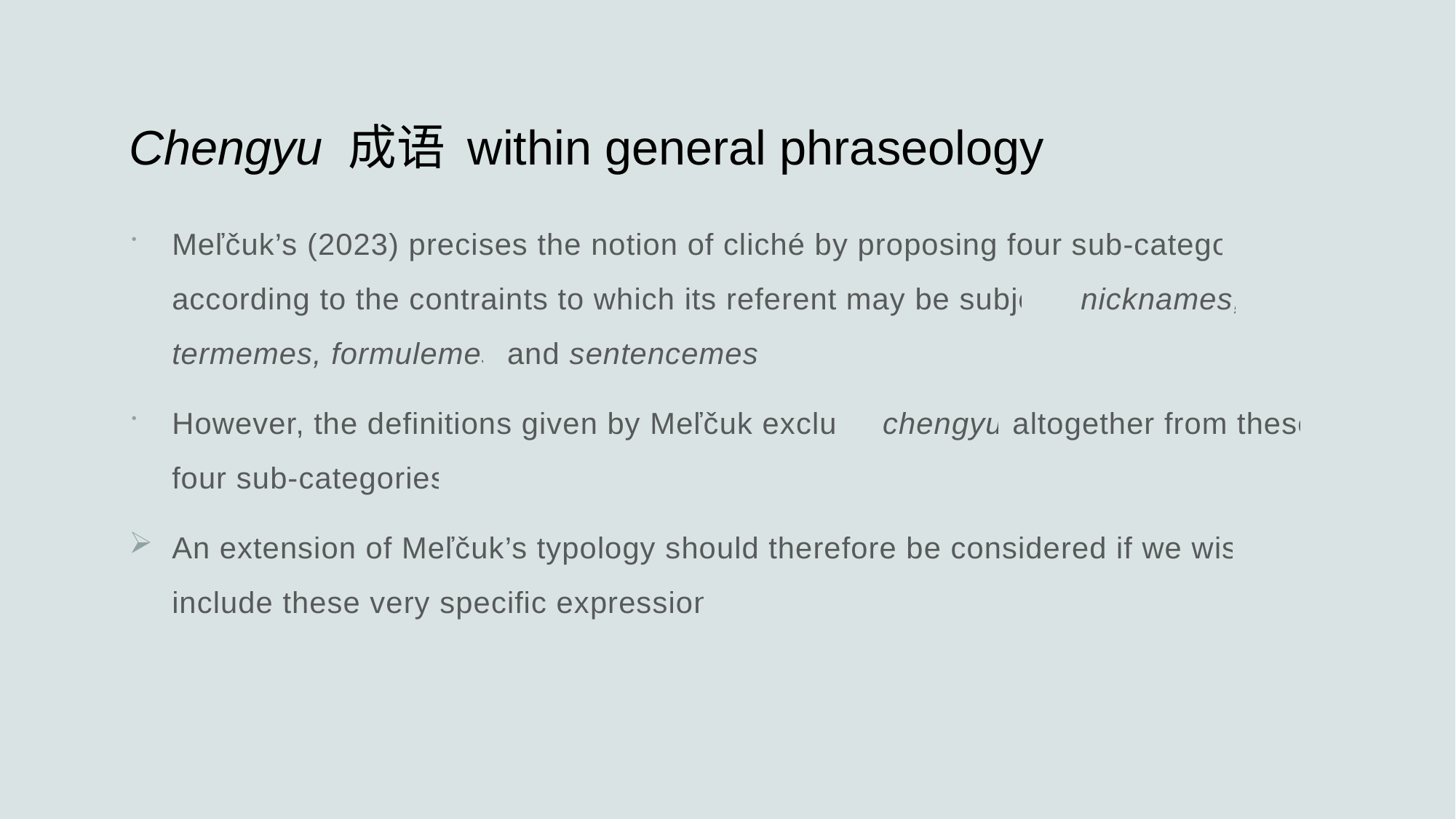

# Chengyu 成语 within general phraseology
Meľčuk’s (2023) precises the notion of cliché by proposing four sub-categories according to the contraints to which its referent may be subject: nicknames, termemes, formulemes and sentencemes.
However, the definitions given by Meľčuk exclude chengyu altogether from these four sub-categories.
An extension of Meľčuk’s typology should therefore be considered if we wish to include these very specific expressions.